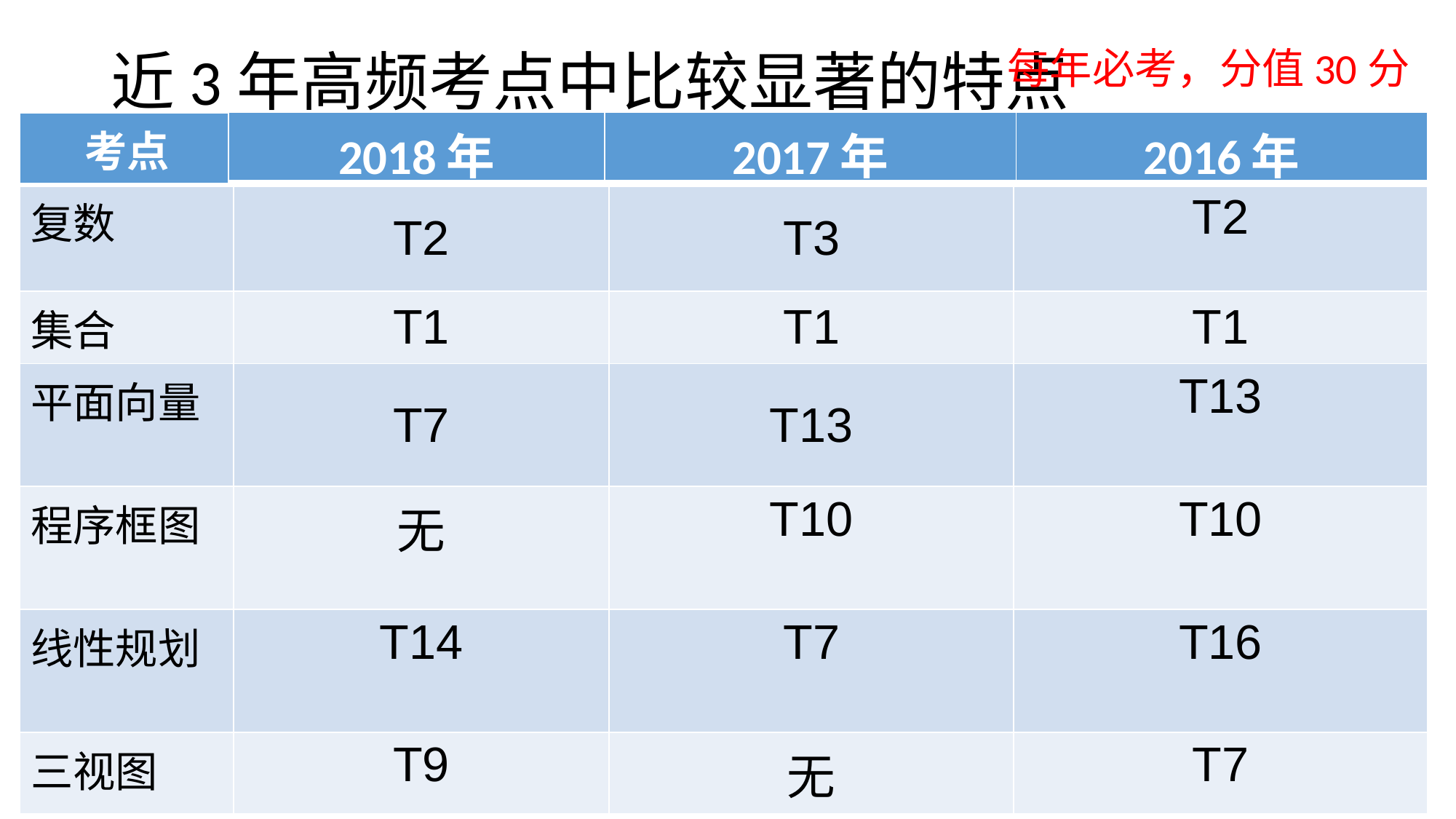

每年必考，分值30分
# 近3年高频考点中比较显著的特点
| 2018年 | 2017年 | 2016年 |
| --- | --- | --- |
| 考点 |  |  |  |
| --- | --- | --- | --- |
| 复数 | T2 | T3 | T2 |
| 集合 | T1 | T1 | T1 |
| 平面向量 | T7 | T13 | T13 |
| 程序框图 | 无 | T10 | T10 |
| 线性规划 | T14 | T7 | T16 |
| 三视图 | T9 | 无 | T7 |